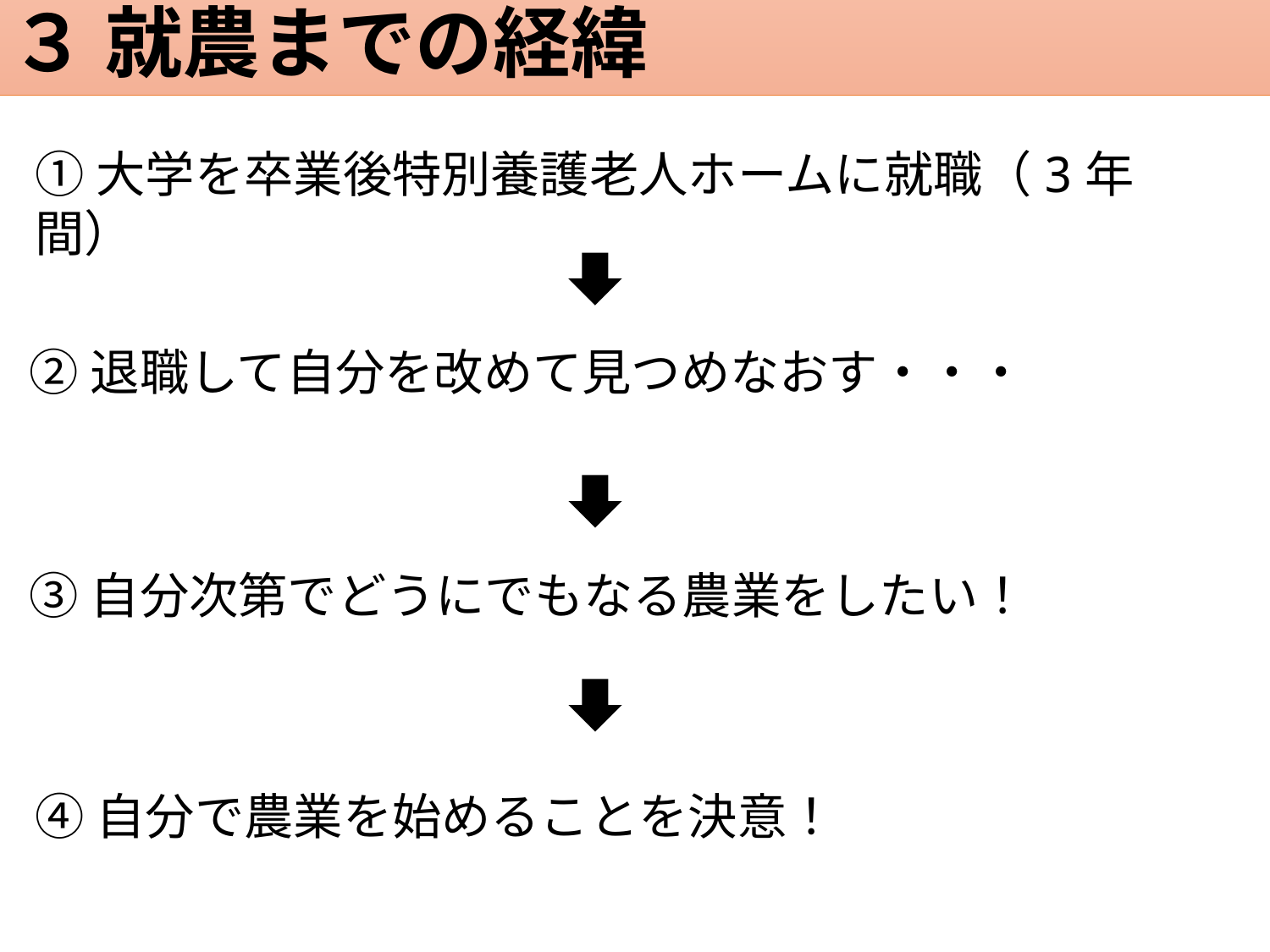

３ 就農までの経緯
①大学を卒業後特別養護老人ホームに就職（3年間）

②退職して自分を改めて見つめなおす・・・

③自分次第でどうにでもなる農業をしたい！

④自分で農業を始めることを決意！